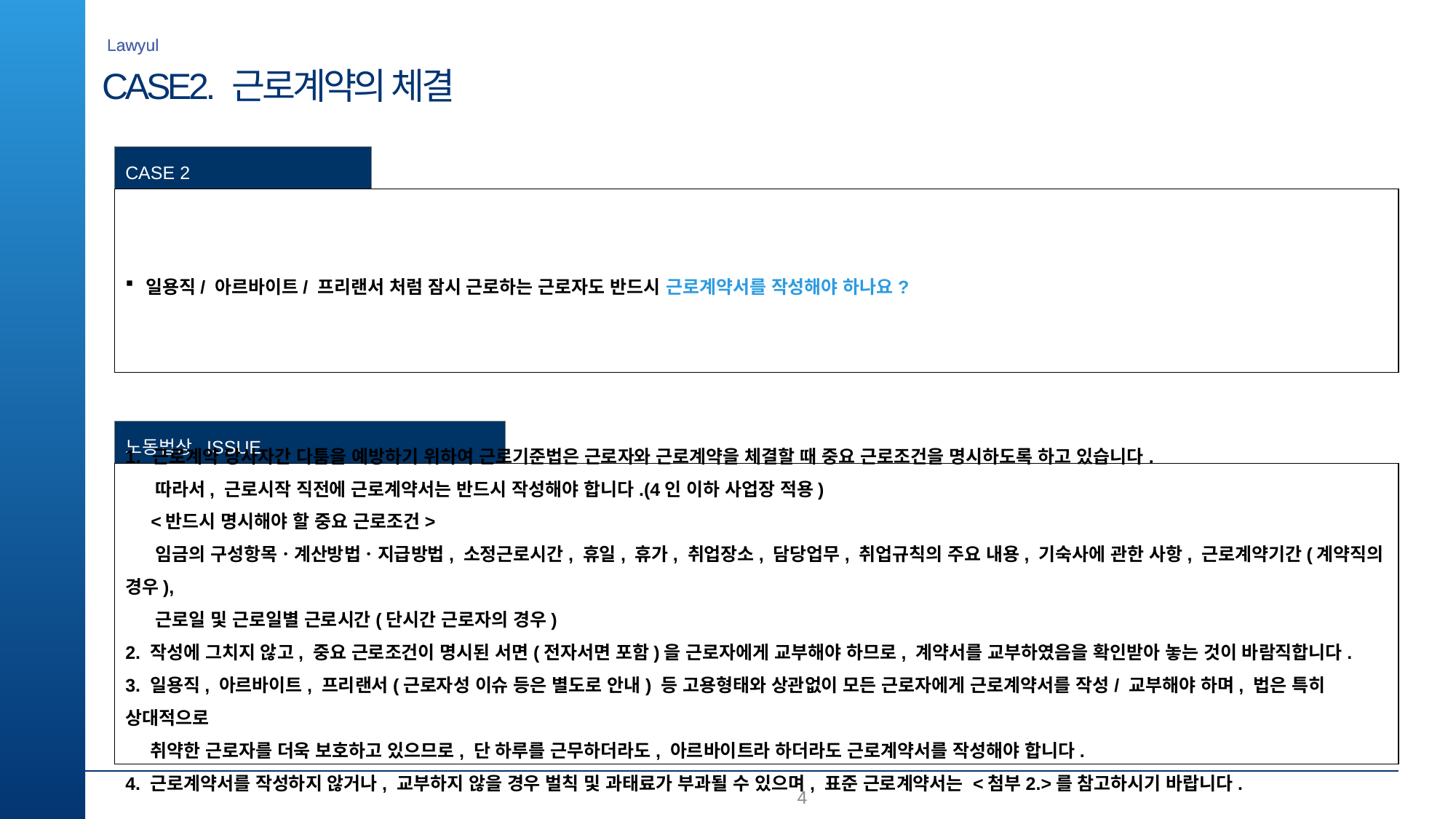

Lawyul
CASE2. 근로계약의 체결
CASE 2
일용직/ 아르바이트/ 프리랜서 처럼 잠시 근로하는 근로자도 반드시 근로계약서를 작성해야 하나요?
노동법상  ISSUE
근로계약 당사자간 다툼을 예방하기 위하여 근로기준법은 근로자와 근로계약을 체결할 때 중요 근로조건을 명시하도록 하고 있습니다.
     따라서, 근로시작 직전에 근로계약서는 반드시 작성해야 합니다.(4인 이하 사업장 적용)
     <반드시 명시해야 할 중요 근로조건>
     임금의 구성항목ㆍ계산방법ㆍ지급방법, 소정근로시간, 휴일, 휴가, 취업장소, 담당업무, 취업규칙의 주요 내용, 기숙사에 관한 사항, 근로계약기간(계약직의 경우),
     근로일 및 근로일별 근로시간(단시간 근로자의 경우)
2. 작성에 그치지 않고, 중요 근로조건이 명시된 서면(전자서면 포함)을 근로자에게 교부해야 하므로, 계약서를 교부하였음을 확인받아 놓는 것이 바람직합니다.
3. 일용직, 아르바이트, 프리랜서(근로자성 이슈 등은 별도로 안내) 등 고용형태와 상관없이 모든 근로자에게 근로계약서를 작성/ 교부해야 하며, 법은 특히 상대적으로
    취약한 근로자를 더욱 보호하고 있으므로, 단 하루를 근무하더라도, 아르바이트라 하더라도 근로계약서를 작성해야 합니다.
4. 근로계약서를 작성하지 않거나, 교부하지 않을 경우 벌칙 및 과태료가 부과될 수 있으며, 표준 근로계약서는 <첨부2.>를 참고하시기 바랍니다.